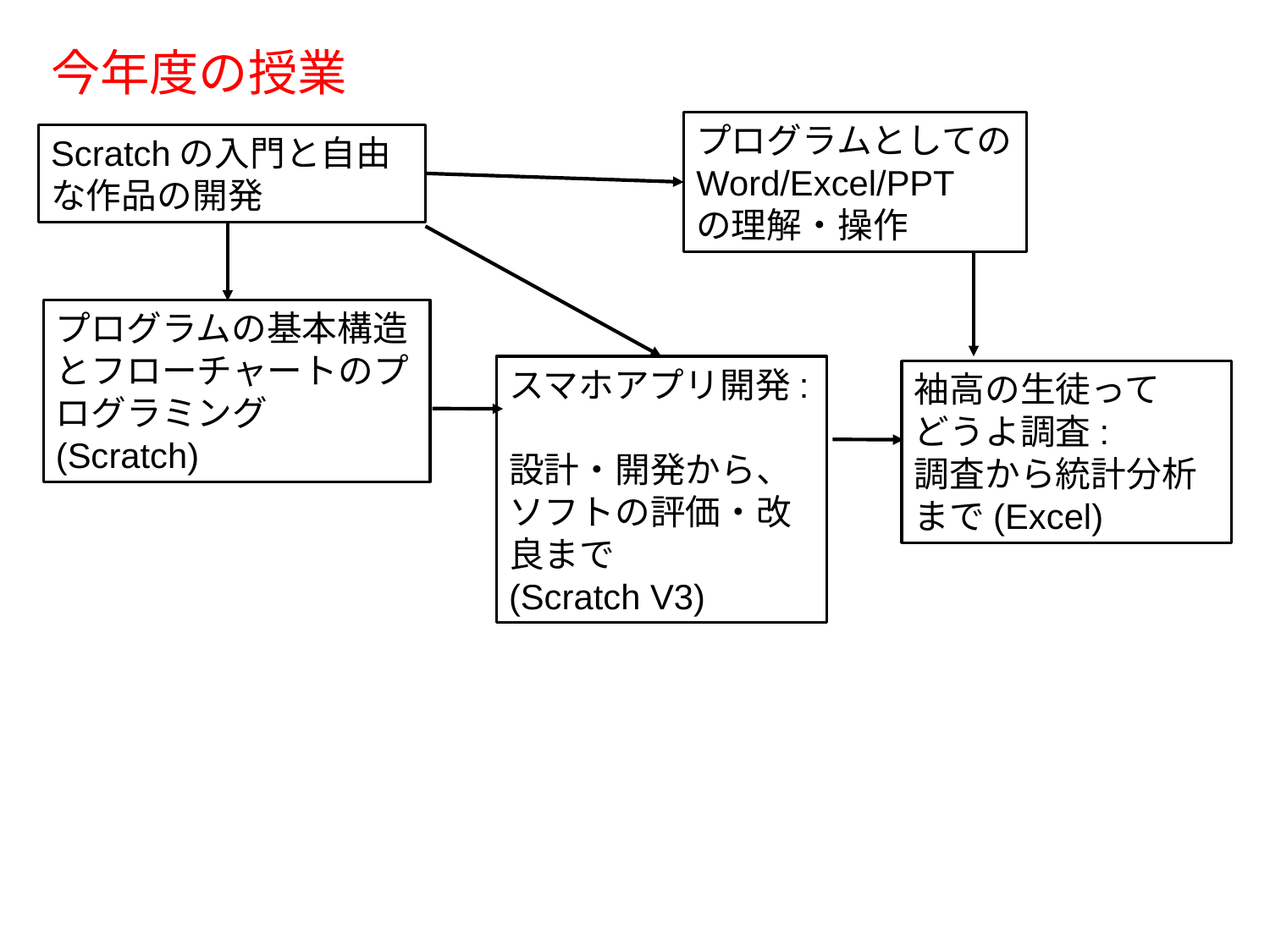

# 今年度の授業
プログラムとしてのWord/Excel/PPT
の理解・操作
Scratchの入門と自由な作品の開発
プログラムの基本構造とフローチャートのプログラミング
(Scratch)
スマホアプリ開発:
設計・開発から、ソフトの評価・改良まで
(Scratch V3)
袖高の生徒って
どうよ調査:
調査から統計分析まで(Excel)